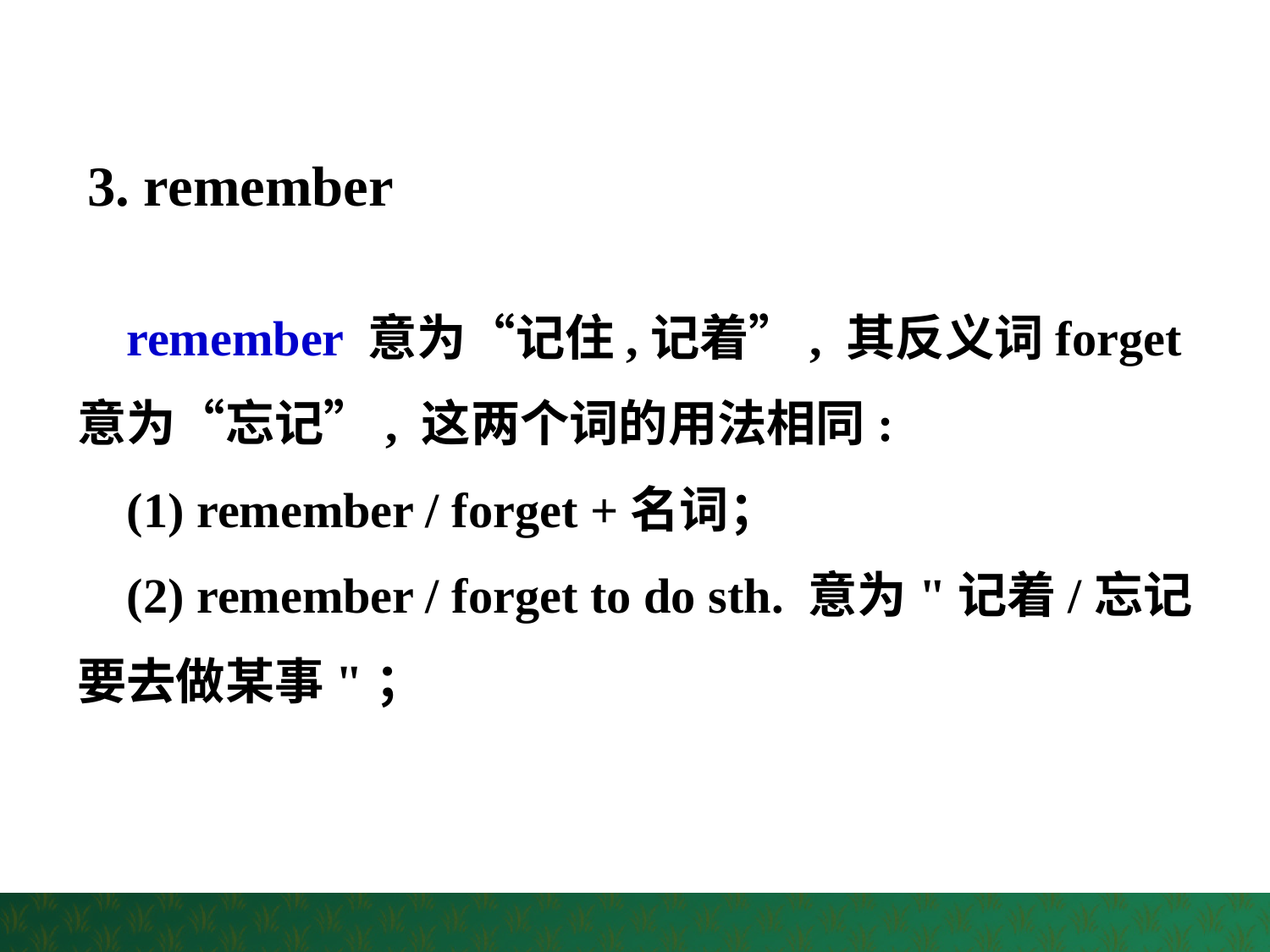

3. remember
    remember 意为“记住,记着”, 其反义词forget 意为“忘记”, 这两个词的用法相同:
    (1) remember / forget +名词；
    (2) remember / forget to do sth. 意为"记着/忘记要去做某事"；